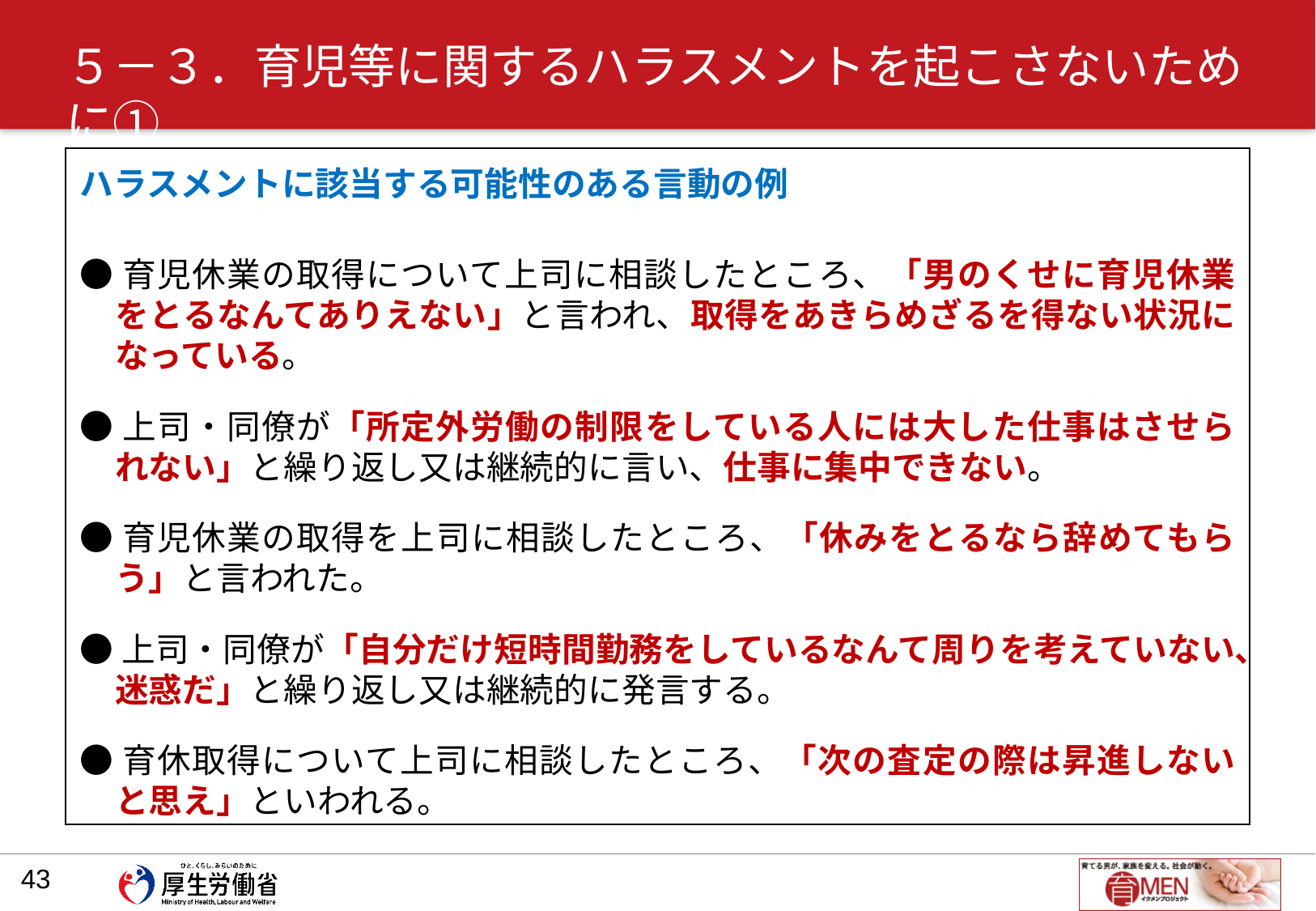

# ５－３．育児等に関するハラスメントを起こさないために①
ハラスメントに該当する可能性のある言動の例
●育児休業の取得について上司に相談したところ、「男のくせに育児休業をとるなんてありえない」と言われ、取得をあきらめざるを得ない状況になっている。
●上司・同僚が「所定外労働の制限をしている人には大した仕事はさせられない」と繰り返し又は継続的に言い、仕事に集中できない。
●育児休業の取得を上司に相談したところ、「休みをとるなら辞めてもらう」と言われた。
●上司・同僚が「自分だけ短時間勤務をしているなんて周りを考えていない、迷惑だ」と繰り返し又は継続的に発言する。
●育休取得について上司に相談したところ、「次の査定の際は昇進しないと思え」といわれる。
43